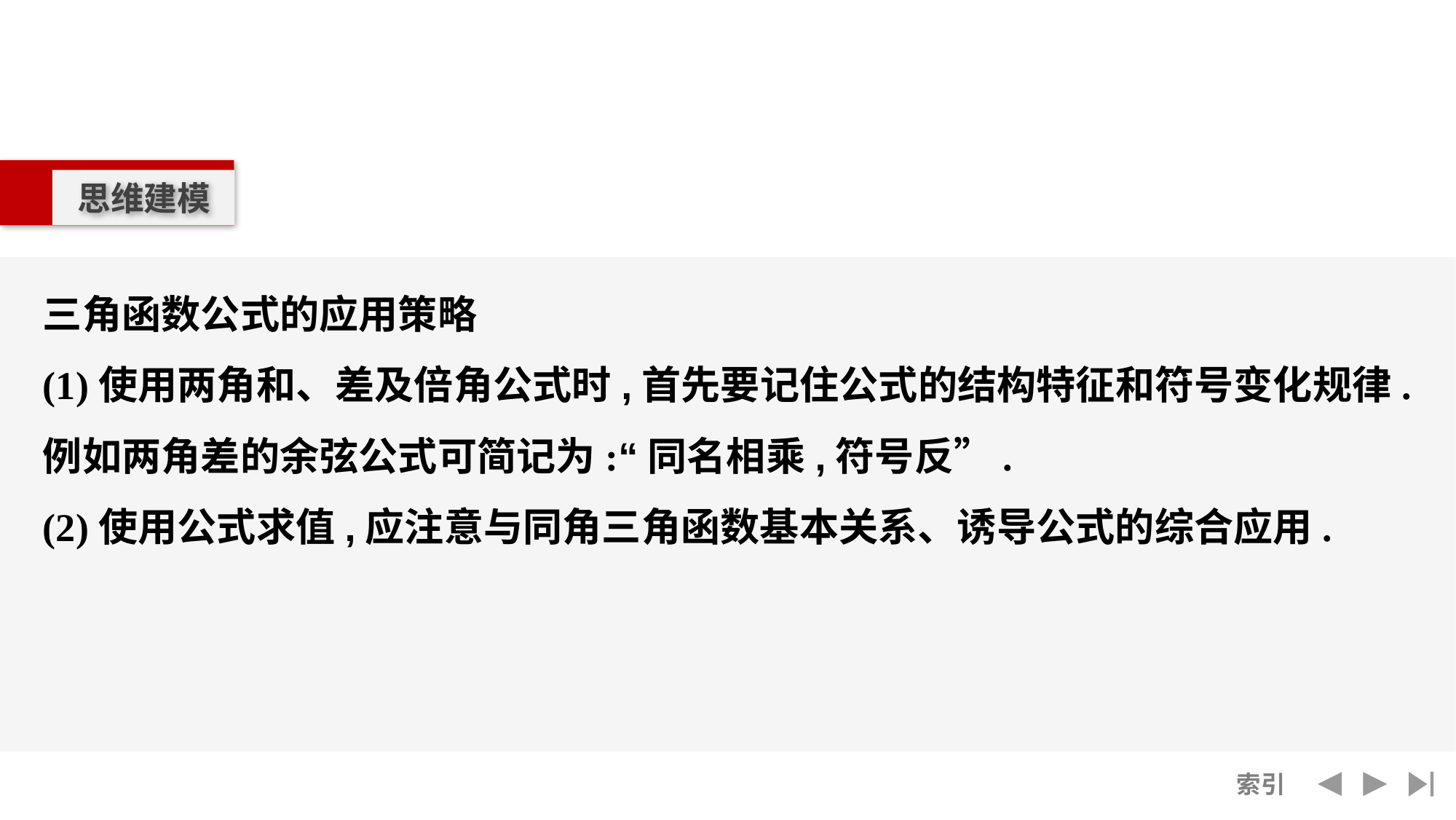

思维建模

三角函数公式的应用策略
(1)使用两角和、差及倍角公式时,首先要记住公式的结构特征和符号变化规律.例如两角差的余弦公式可简记为:“同名相乘,符号反”.
(2)使用公式求值,应注意与同角三角函数基本关系、诱导公式的综合应用.